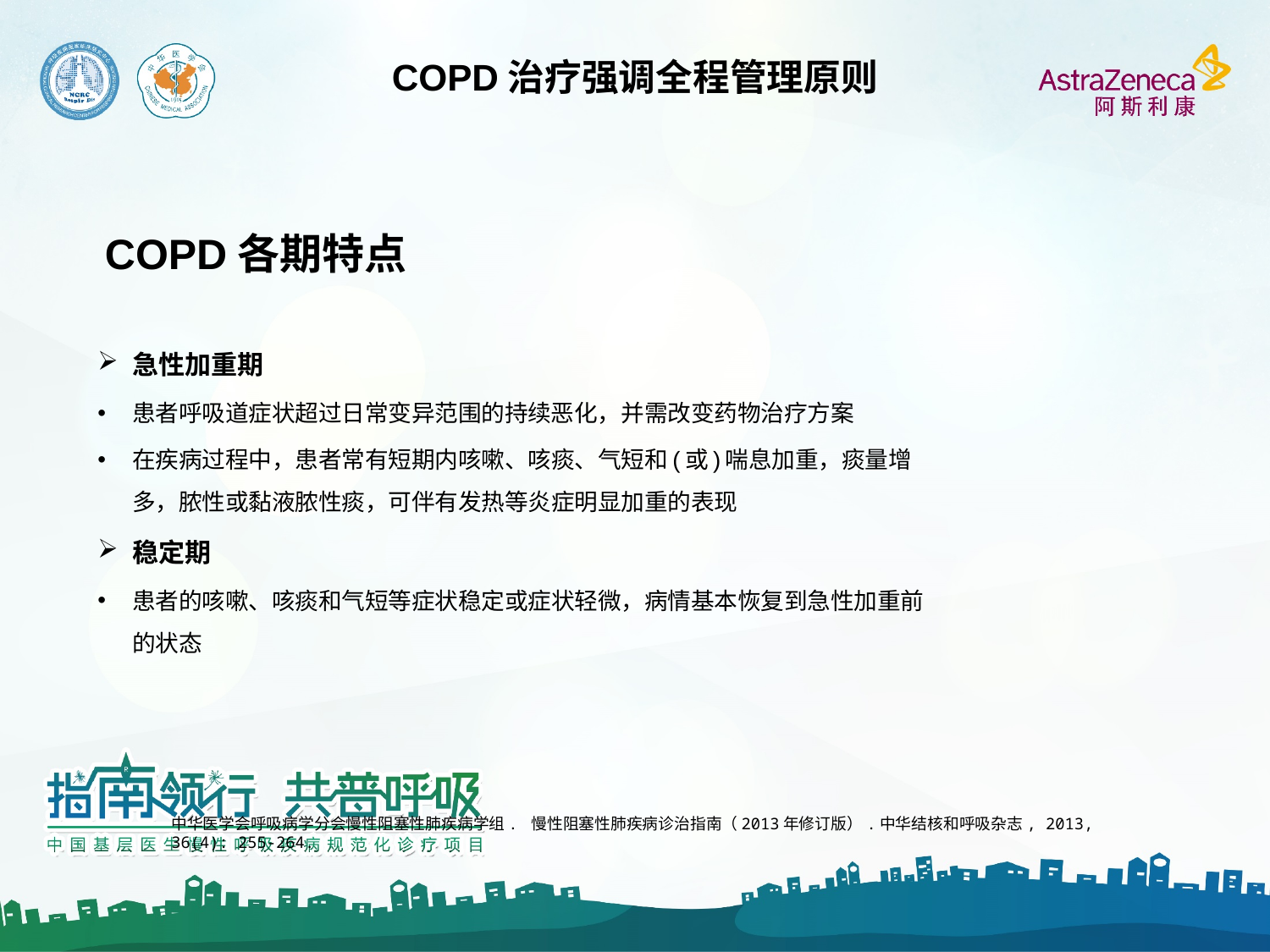

# COPD治疗强调全程管理原则
COPD各期特点
急性加重期
患者呼吸道症状超过日常变异范围的持续恶化，并需改变药物治疗方案
在疾病过程中，患者常有短期内咳嗽、咳痰、气短和(或)喘息加重，痰量增多，脓性或黏液脓性痰，可伴有发热等炎症明显加重的表现
稳定期
患者的咳嗽、咳痰和气短等症状稳定或症状轻微，病情基本恢复到急性加重前的状态
中华医学会呼吸病学分会慢性阻塞性肺疾病学组. 慢性阻塞性肺疾病诊治指南（2013年修订版）.中华结核和呼吸杂志, 2013, 36(4): 255-264.